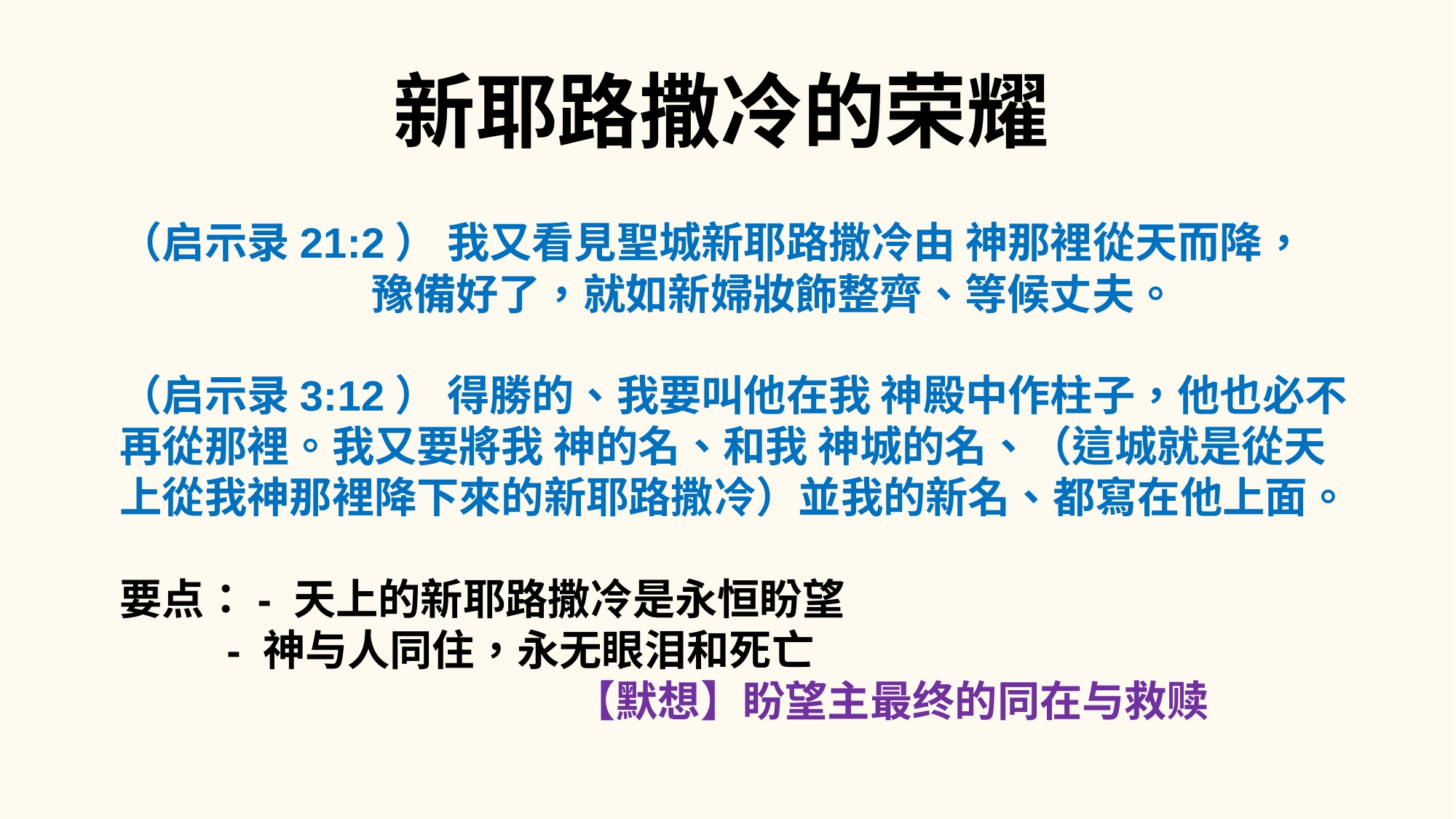

新耶路撒冷的荣耀

（启示录21:2） 我又看見聖城新耶路撒冷由 神那裡從天而降，
                         豫備好了，就如新婦妝飾整齊、等候丈夫。
（启示录3:12） 得勝的、我要叫他在我 神殿中作柱子，他也必不再從那裡。我又要將我 神的名、和我 神城的名、（這城就是從天上從我神那裡降下來的新耶路撒冷）並我的新名、都寫在他上面。
要点：- 天上的新耶路撒冷是永恒盼望
          - 神与人同住，永无眼泪和死亡
                                               【默想】盼望主最终的同在与救赎